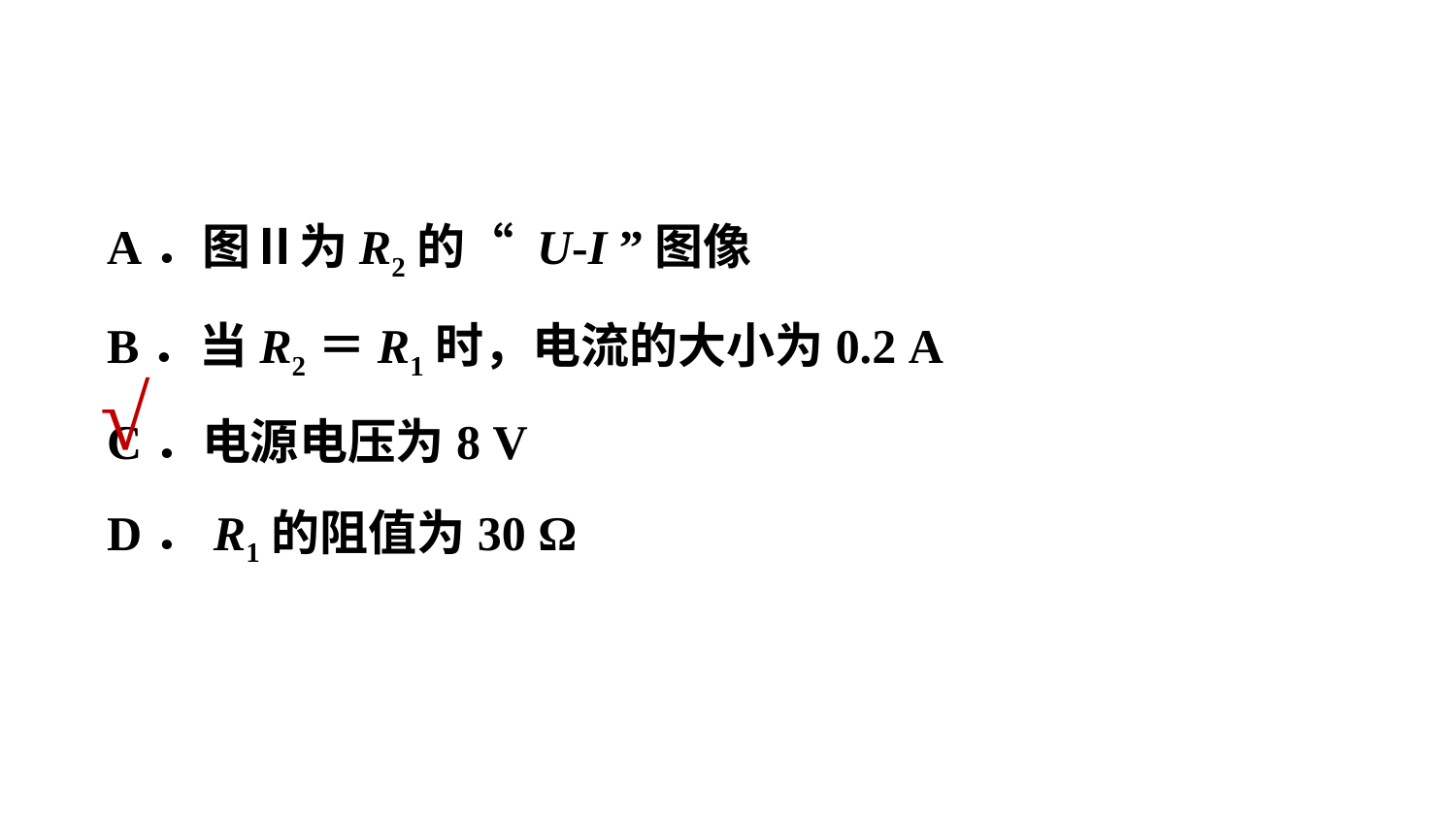

A．图Ⅱ为R2的“ U­-I ”图像
B．当R2＝R1时，电流的大小为0.2 A
C．电源电压为8 V
D．R1的阻值为30 Ω
√